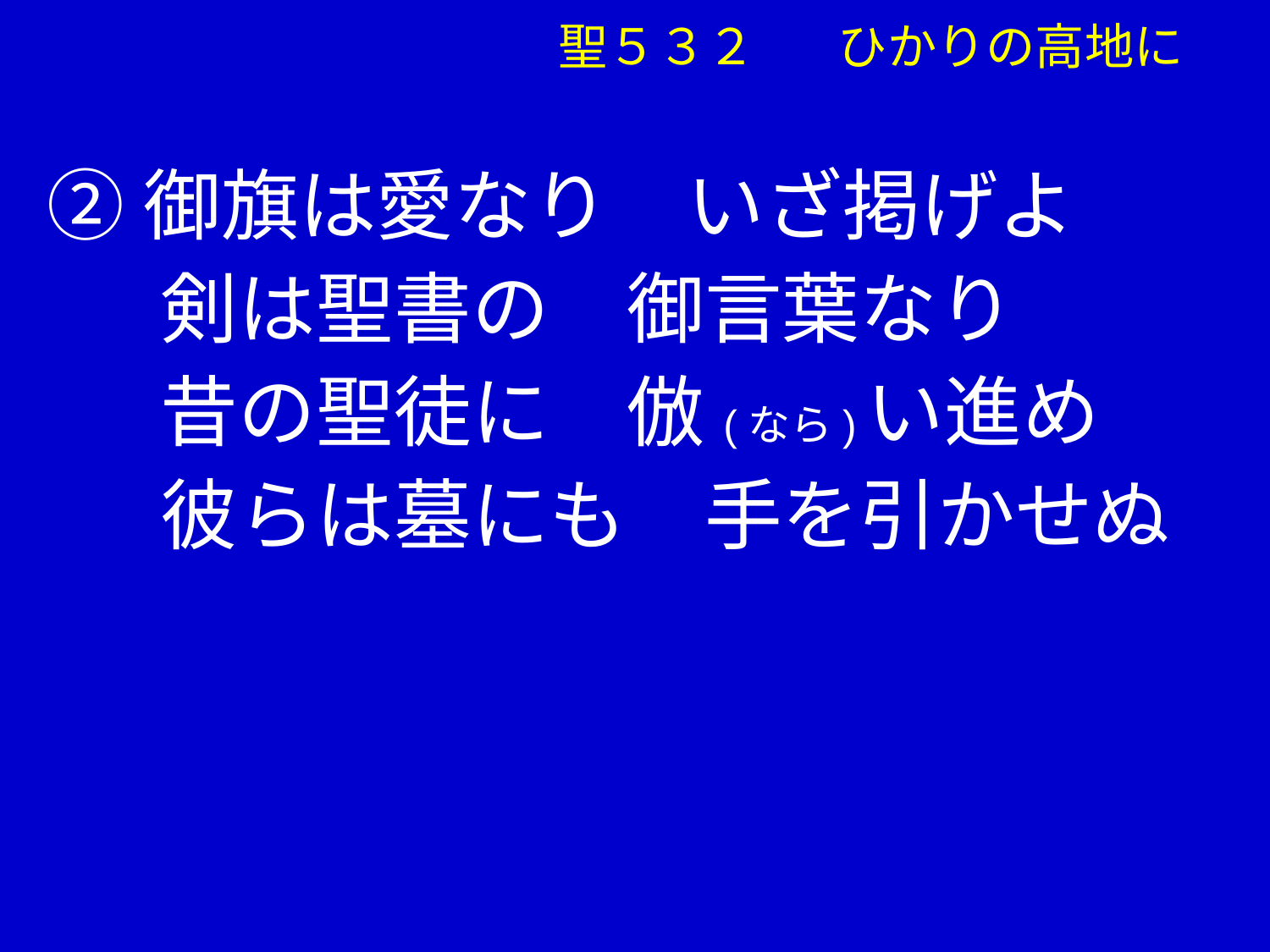

聖５３２   　ひかりの高地に
②御旗は愛なり　いざ掲げよ
 　剣は聖書の　御言葉なり
 　昔の聖徒に　倣(なら)い進め
 　彼らは墓にも　手を引かせぬ